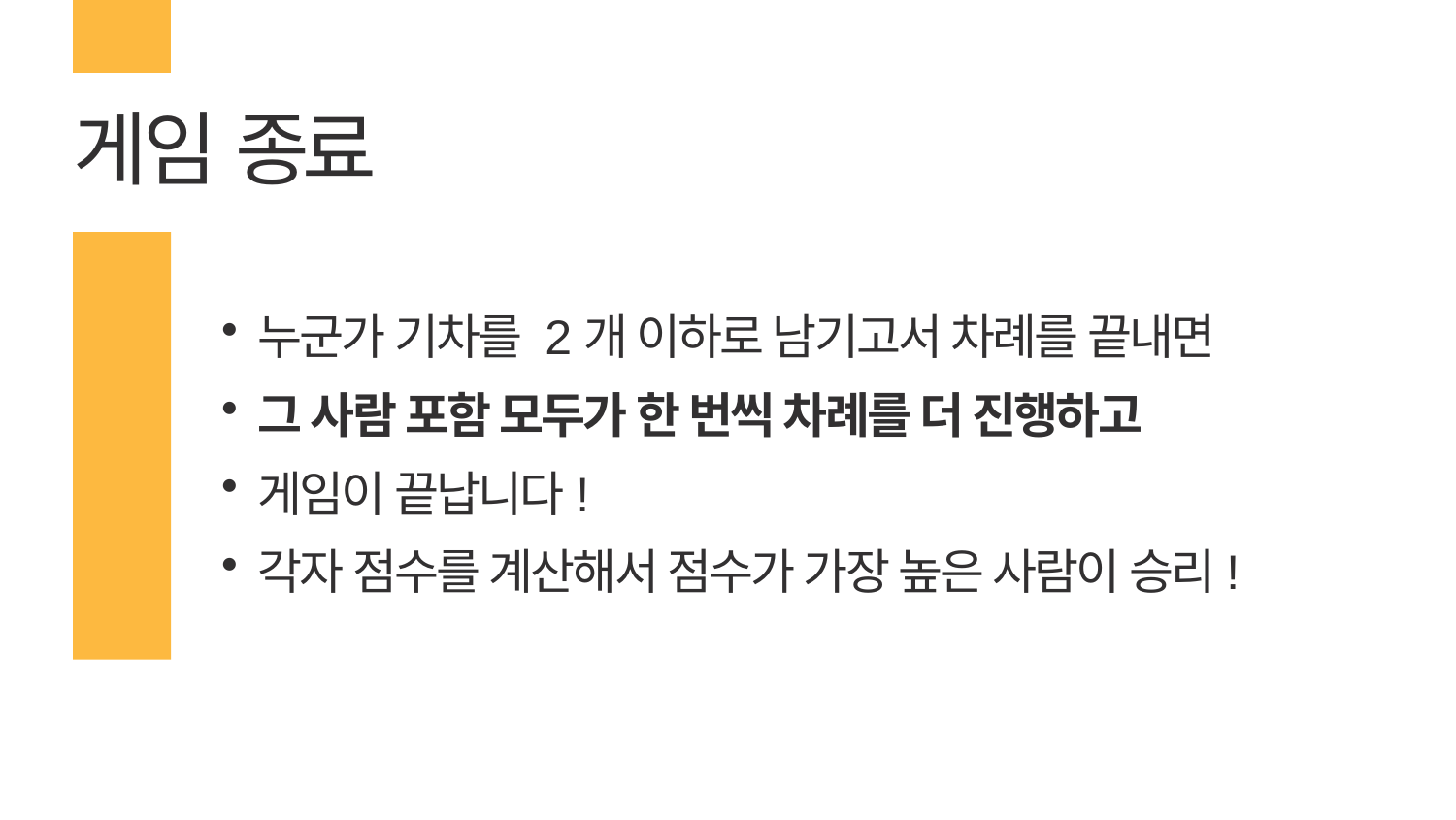

# 게임 종료

누군가 기차를 2개 이하로 남기고서 차례를 끝내면
그 사람 포함 모두가 한 번씩 차례를 더 진행하고
게임이 끝납니다!
각자 점수를 계산해서 점수가 가장 높은 사람이 승리!